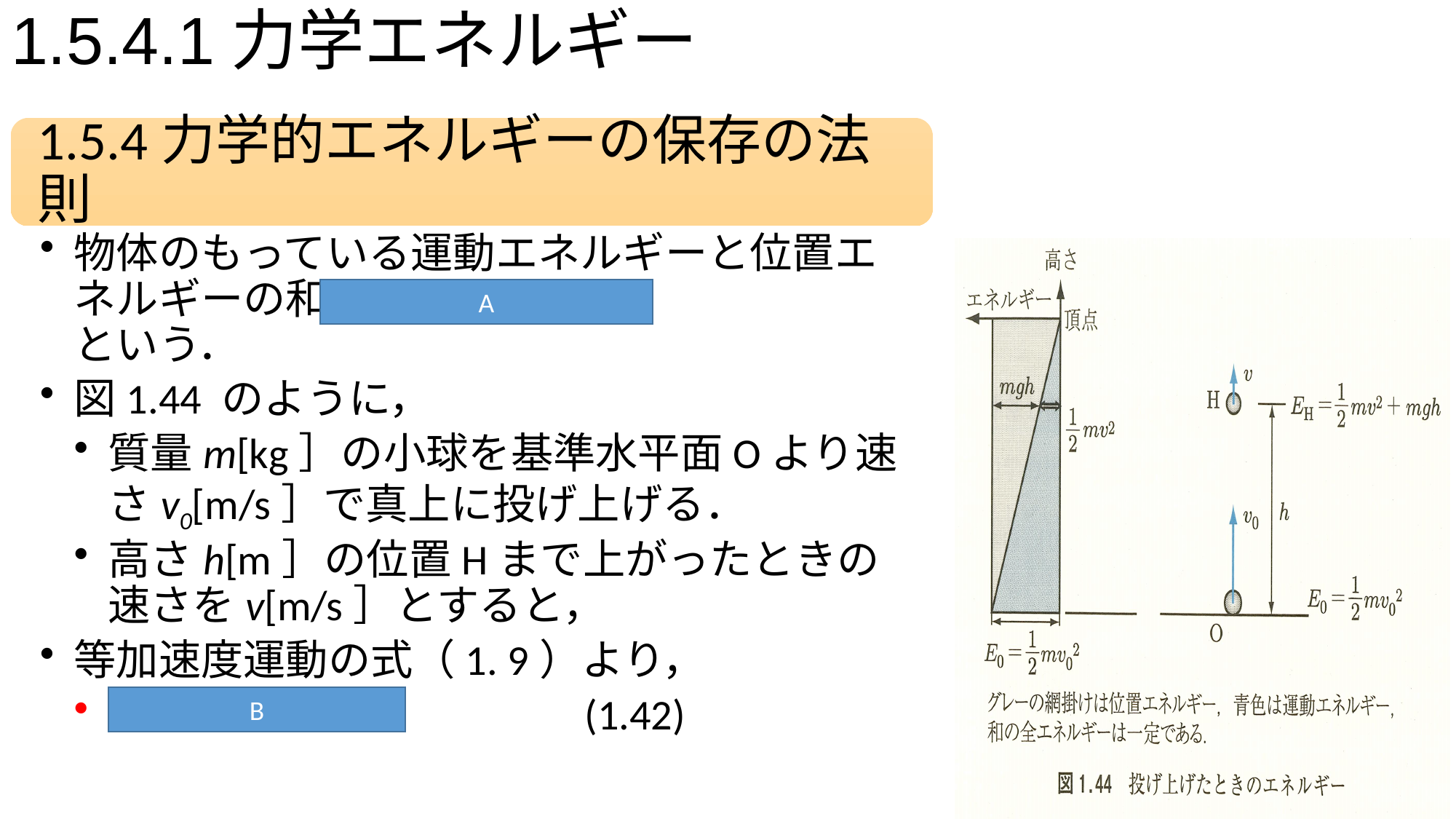

# 1.5.4.1力学エネルギー
1.5.4力学的エネルギーの保存の法則
物体のもっている運動エネルギーと位置エネルギーの和を　　　　　　　　　　　　という．
図1.44 のように，
質量m[kg］の小球を基準水平面Oより速さv0[m/s］で真上に投げ上げる．
高さh[m］の位置Hまで上がったときの速さをv[m/s］とすると，
等加速度運動の式（1. 9）より，
　　　　　　　　　　　(1.42)

A
B
14